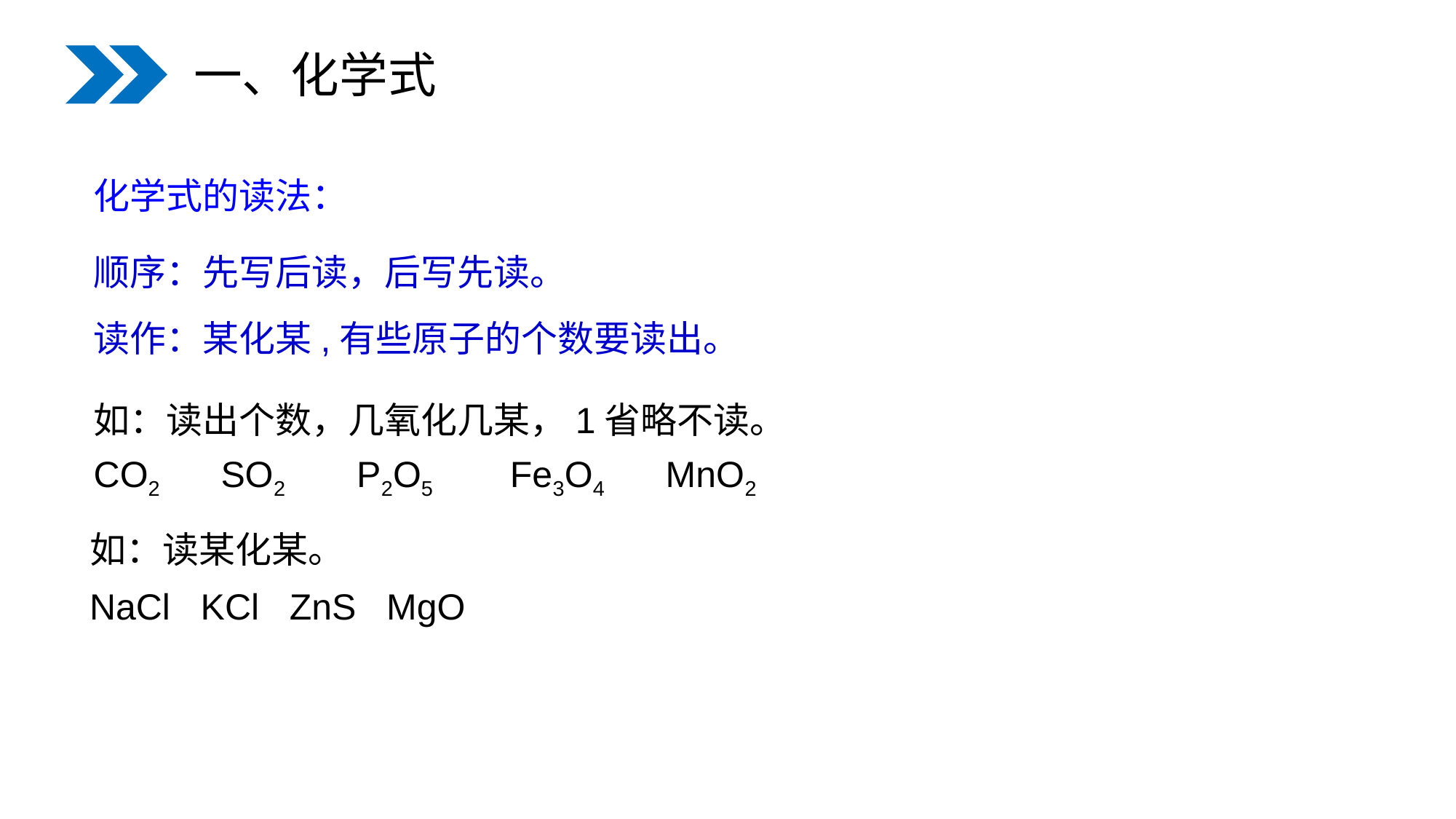

一、化学式
化学式的读法：
顺序：先写后读，后写先读。
读作：某化某,有些原子的个数要读出。
如：读出个数，几氧化几某，1省略不读。
CO2      SO2       P2O5        Fe3O4      MnO2
如：读某化某。
NaCl   KCl   ZnS   MgO